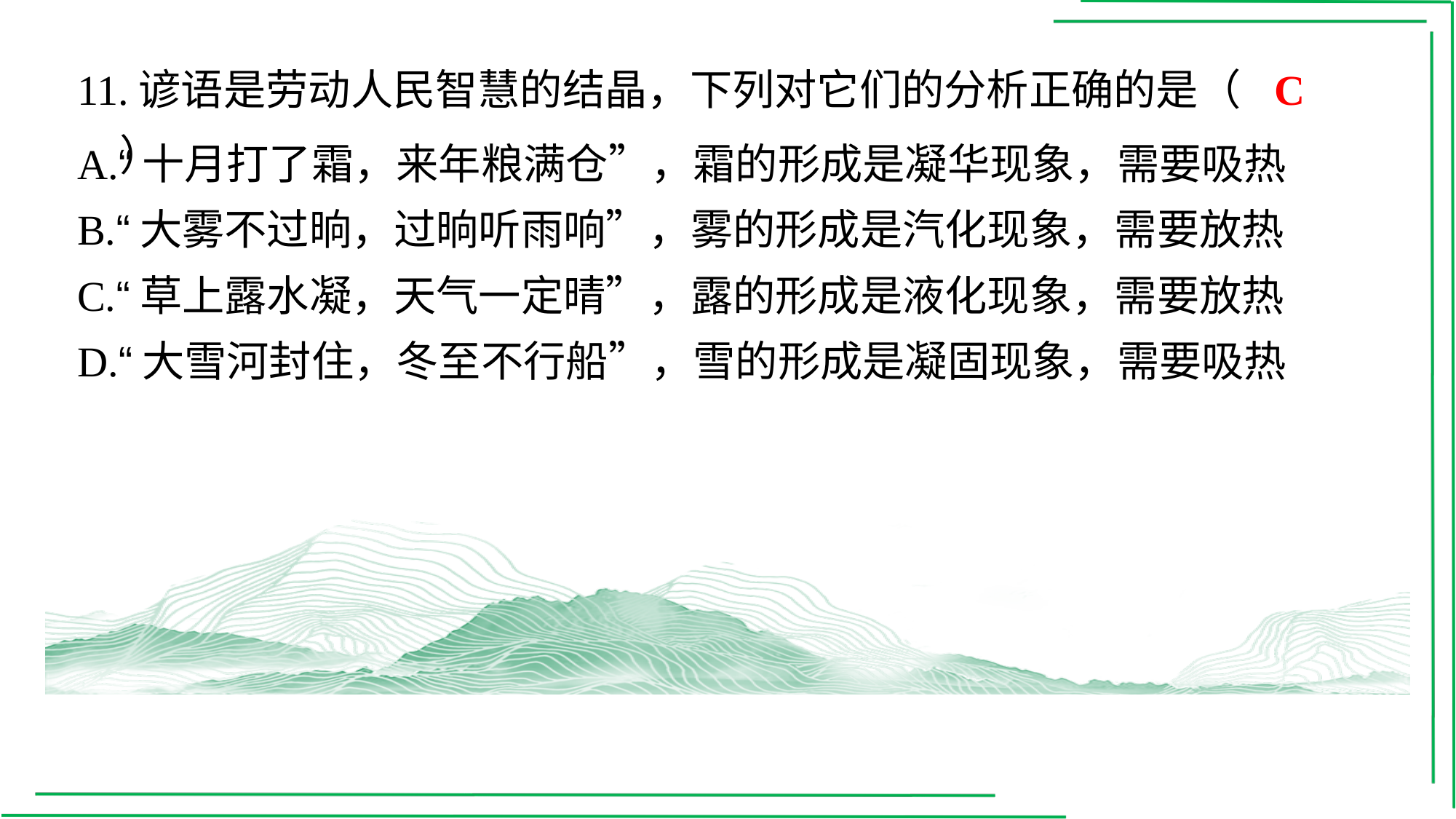

C
11.谚语是劳动人民智慧的结晶，下列对它们的分析正确的是（　C　）
| A.“十月打了霜，来年粮满仓”，霜的形成是凝华现象，需要吸热 |
| --- |
| B.“大雾不过晌，过晌听雨响”，雾的形成是汽化现象，需要放热 |
| C.“草上露水凝，天气一定晴”，露的形成是液化现象，需要放热 |
| D.“大雪河封住，冬至不行船”，雪的形成是凝固现象，需要吸热 |